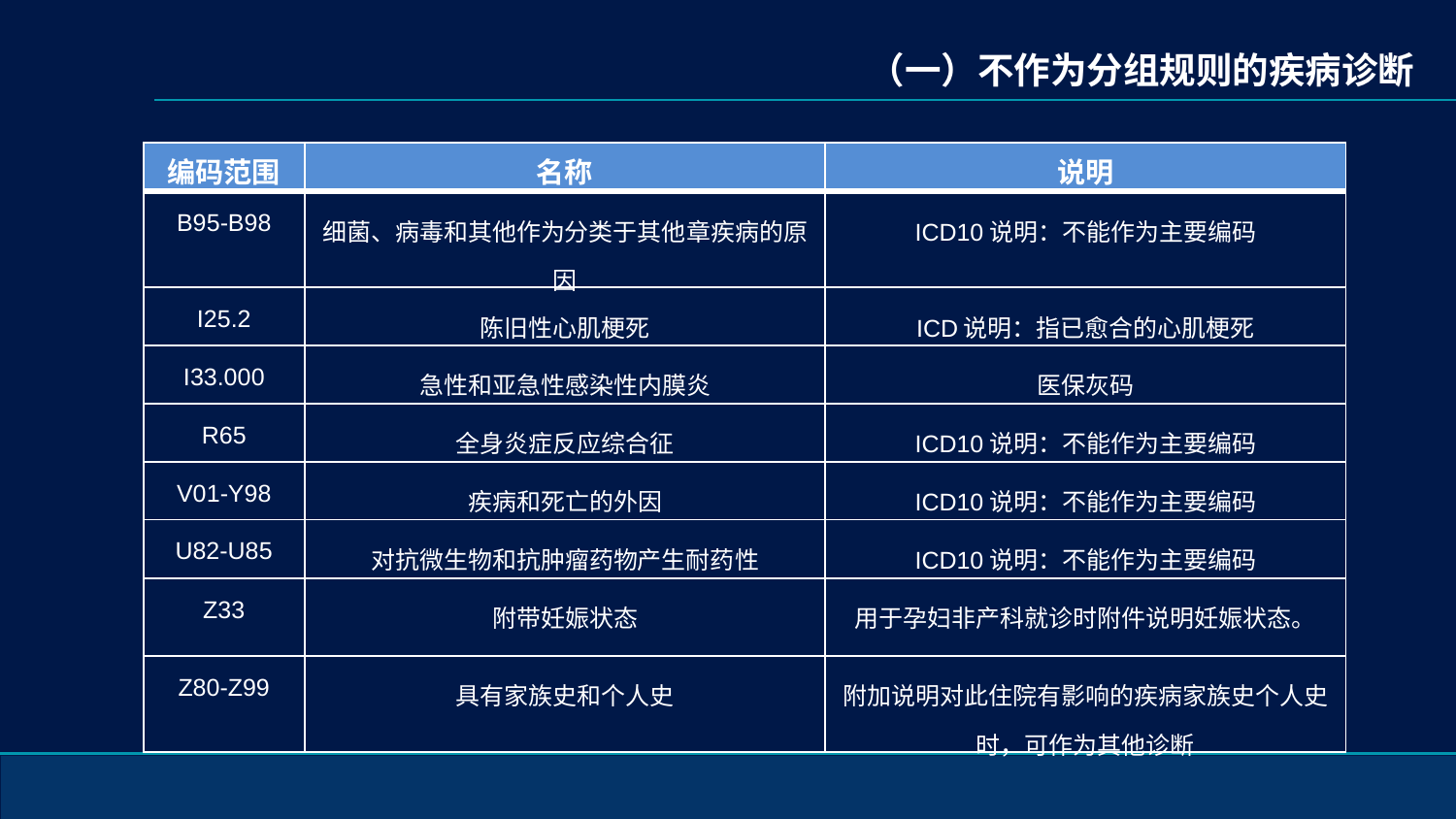

（一）不作为分组规则的疾病诊断
| 编码范围 | 名称 | 说明 |
| --- | --- | --- |
| B95-B98 | 细菌、病毒和其他作为分类于其他章疾病的原因 | ICD10说明：不能作为主要编码 |
| I25.2 | 陈旧性心肌梗死 | ICD说明：指已愈合的心肌梗死 |
| I33.000 | 急性和亚急性感染性内膜炎 | 医保灰码 |
| R65 | 全身炎症反应综合征 | ICD10说明：不能作为主要编码 |
| V01-Y98 | 疾病和死亡的外因 | ICD10说明：不能作为主要编码 |
| U82-U85 | 对抗微生物和抗肿瘤药物产生耐药性 | ICD10说明：不能作为主要编码 |
| Z33 | 附带妊娠状态 | 用于孕妇非产科就诊时附件说明妊娠状态。 |
| Z80-Z99 | 具有家族史和个人史 | 附加说明对此住院有影响的疾病家族史个人史时，可作为其他诊断 |